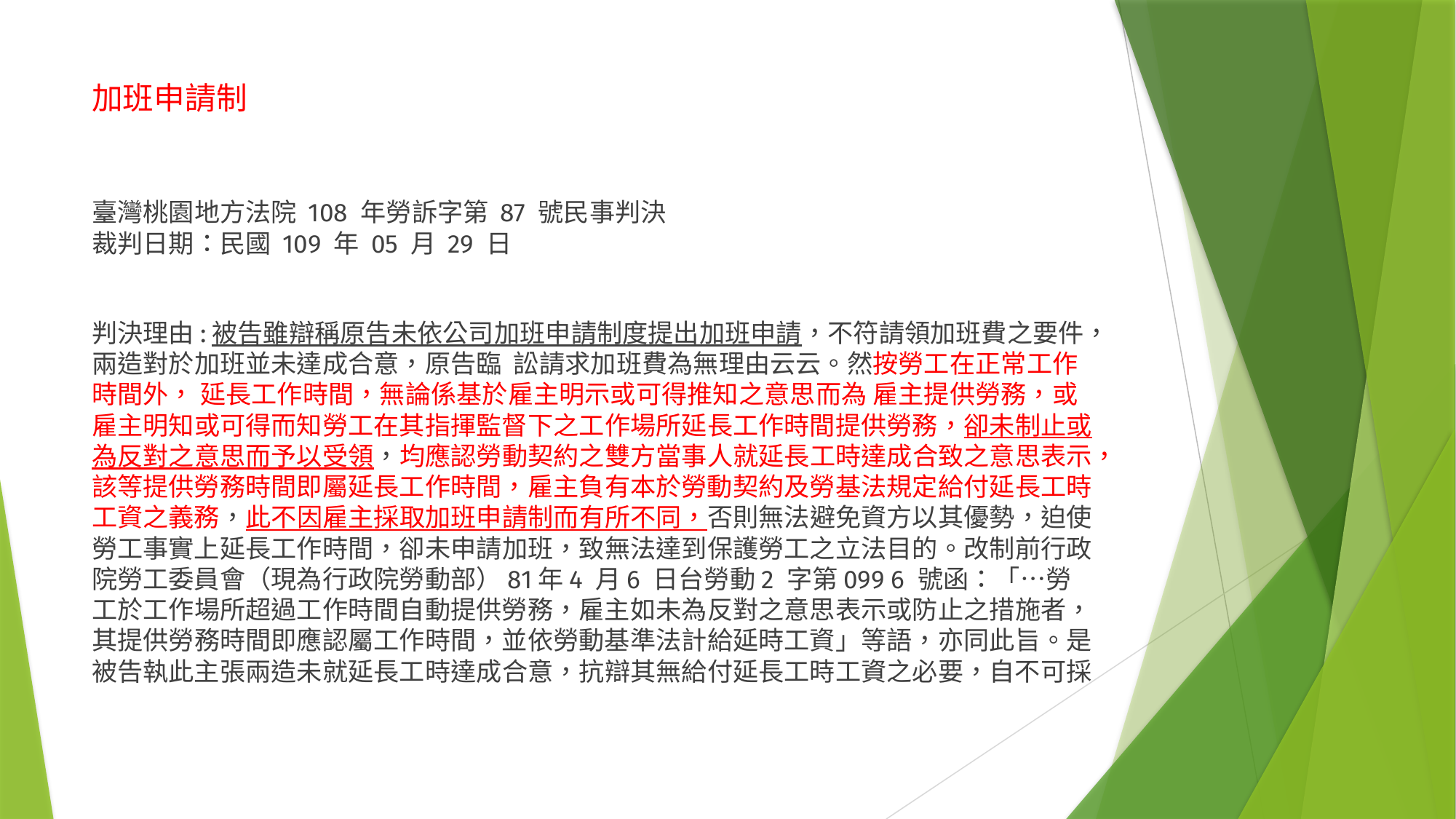

# 加班申請制
臺灣桃園地方法院 108 年勞訴字第 87 號民事判決
裁判日期：民國 109 年 05 月 29 日

判決理由:被告雖辯稱原告未依公司加班申請制度提出加班申請，不符請領加班費之要件，兩造對於加班並未達成合意，原告臨  訟請求加班費為無理由云云。然按勞工在正常工作時間外， 延長工作時間，無論係基於雇主明示或可得推知之意思而為 雇主提供勞務，或雇主明知或可得而知勞工在其指揮監督下之工作場所延長工作時間提供勞務，卻未制止或為反對之意思而予以受領，均應認勞動契約之雙方當事人就延長工時達成合致之意思表示，該等提供勞務時間即屬延長工作時間，雇主負有本於勞動契約及勞基法規定給付延長工時工資之義務，此不因雇主採取加班申請制而有所不同，否則無法避免資方以其優勢，迫使勞工事實上延長工作時間，卻未申請加班，致無法達到保護勞工之立法目的。改制前行政院勞工委員會（現為行政院勞動部）81年4 月6 日台勞動2 字第099 6 號函：「…勞工於工作場所超過工作時間自動提供勞務，雇主如未為反對之意思表示或防止之措施者，其提供勞務時間即應認屬工作時間，並依勞動基準法計給延時工資」等語，亦同此旨。是被告執此主張兩造未就延長工時達成合意，抗辯其無給付延長工時工資之必要，自不可採